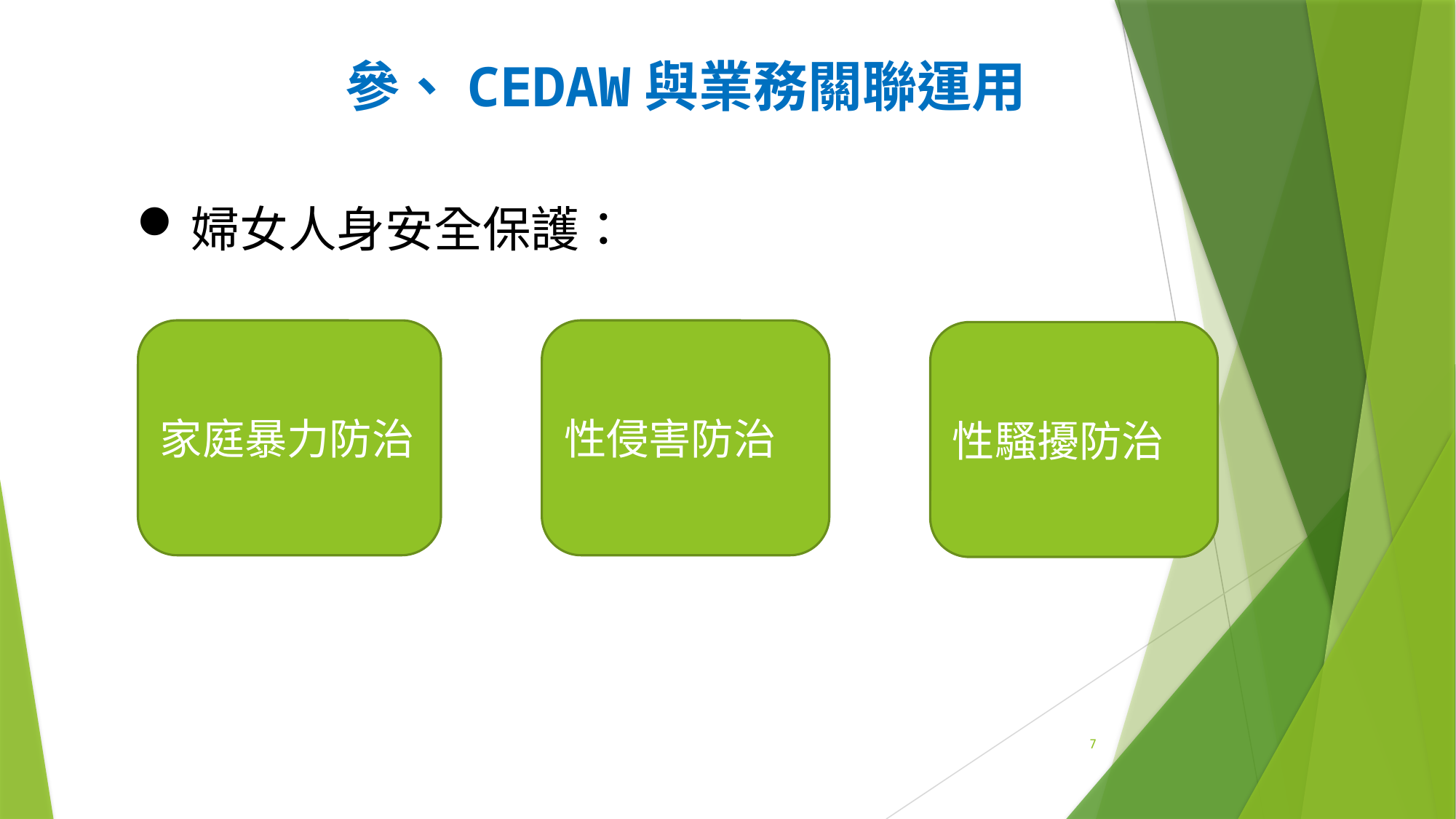

參、CEDAW與業務關聯運用
婦女人身安全保護：
性侵害防治
家庭暴力防治
性騷擾防治
7